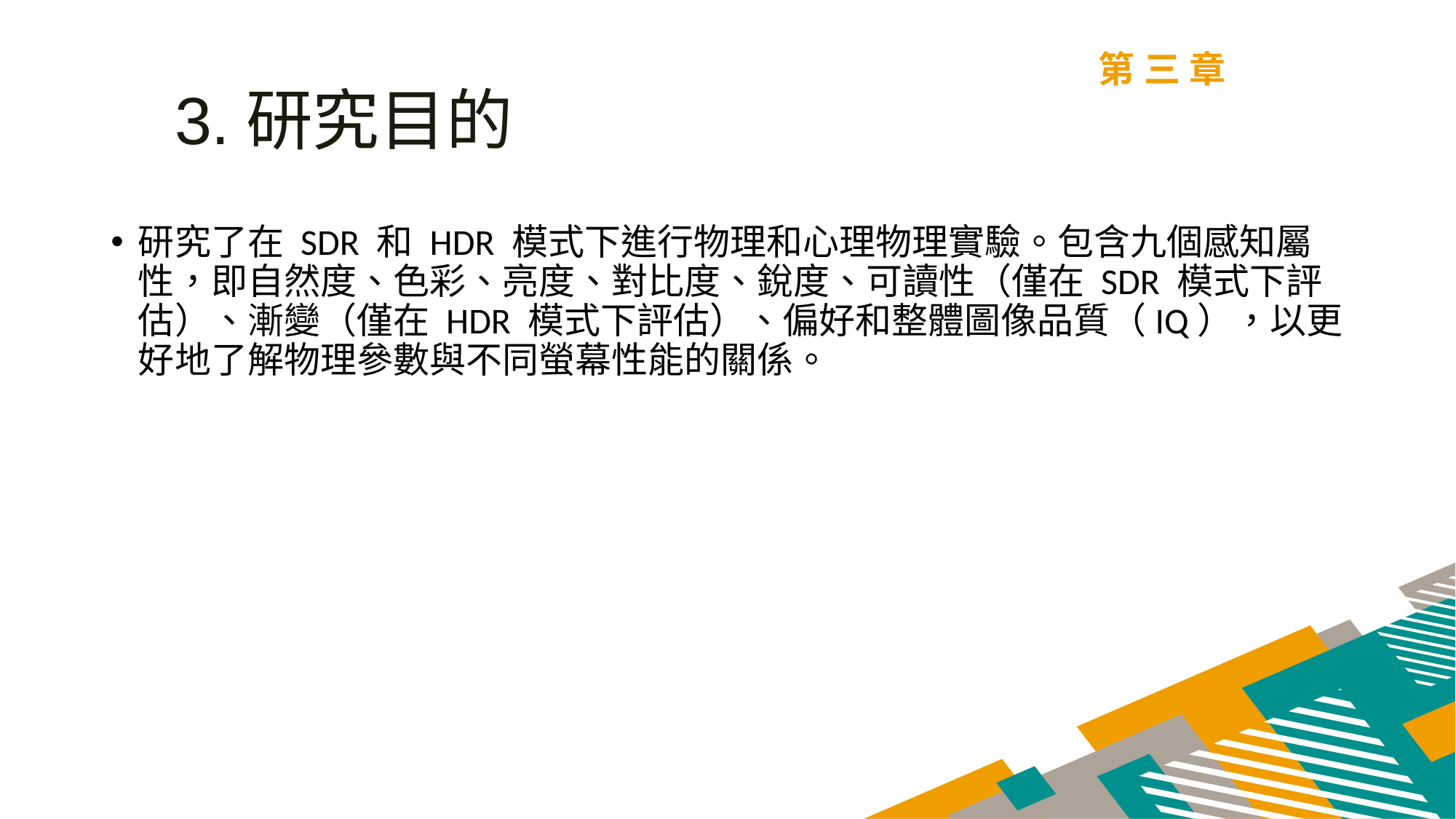

第三章
3.研究目的
研究了在 SDR 和 HDR 模式下進行物理和心理物理實驗。包含九個感知屬性，即自然度、色彩、亮度、對比度、銳度、可讀性（僅在 SDR 模式下評估）、漸變（僅在 HDR 模式下評估）、偏好和整體圖像品質（IQ），以更好地了解物理參數與不同螢幕性能的關係。